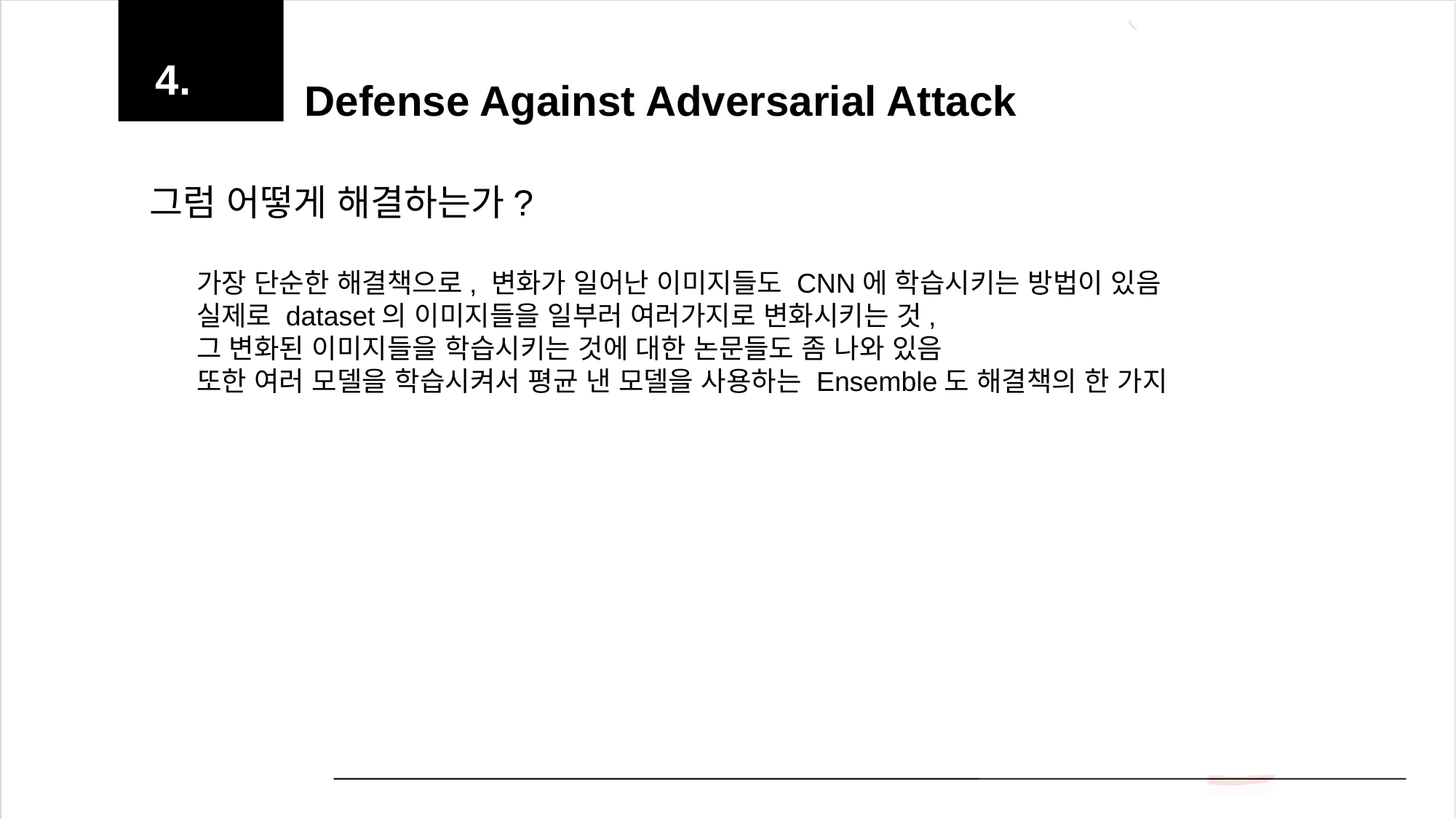

4.
Defense Against Adversarial Attack

그럼 어떻게 해결하는가?
가장 단순한 해결책으로, 변화가 일어난 이미지들도 CNN에 학습시키는 방법이 있음
실제로 dataset의 이미지들을 일부러 여러가지로 변화시키는 것,
그 변화된 이미지들을 학습시키는 것에 대한 논문들도 좀 나와 있음
또한 여러 모델을 학습시켜서 평균 낸 모델을 사용하는 Ensemble도 해결책의 한 가지